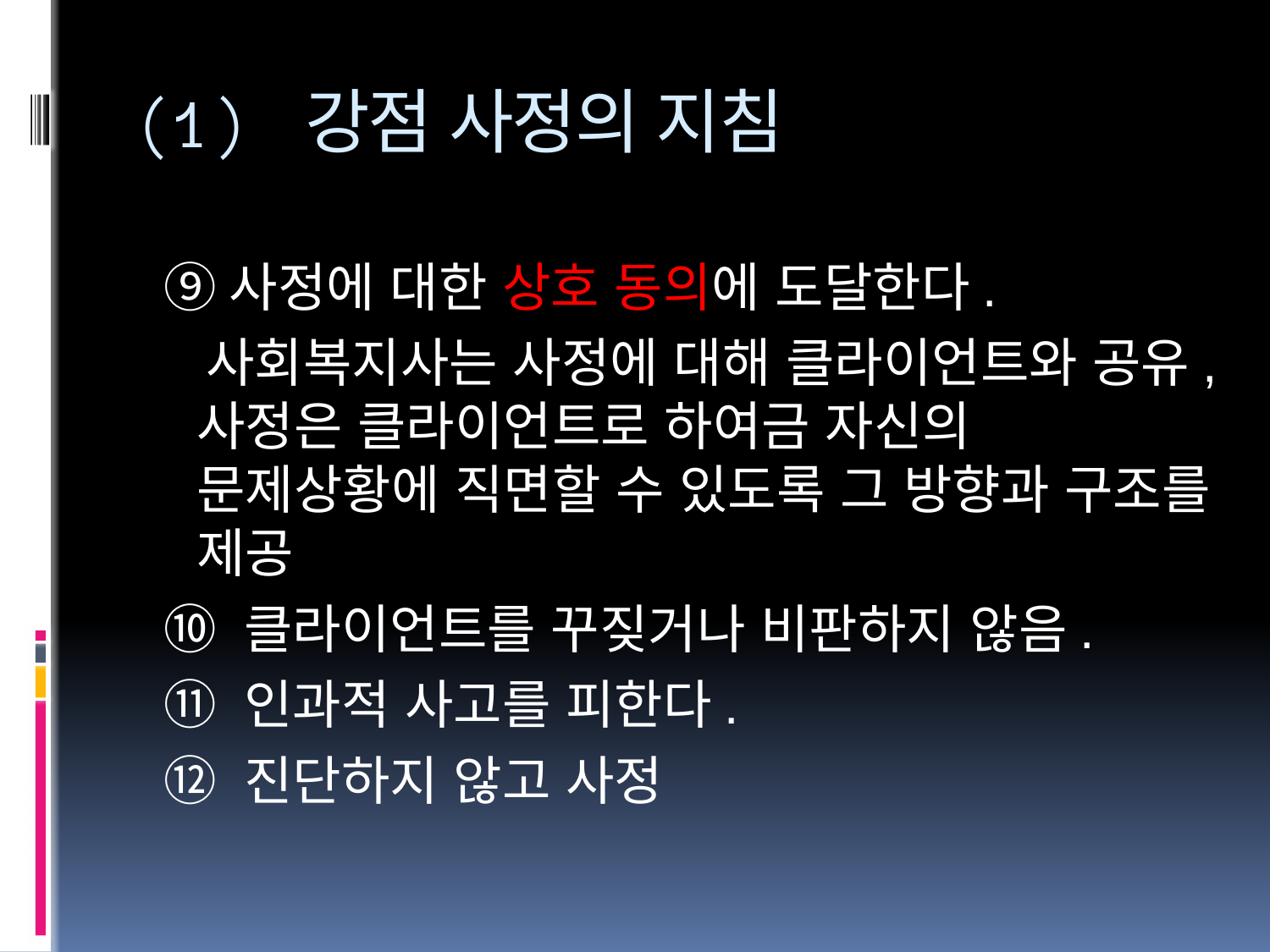

# (1) 강점 사정의 지침
 ⑨사정에 대한 상호 동의에 도달한다.
   사회복지사는 사정에 대해 클라이언트와 공유, 사정은 클라이언트로 하여금 자신의  문제상황에 직면할 수 있도록 그 방향과 구조를 제공
 ⑩ 클라이언트를 꾸짖거나 비판하지 않음.
 ⑪ 인과적 사고를 피한다.
 ⑫ 진단하지 않고 사정